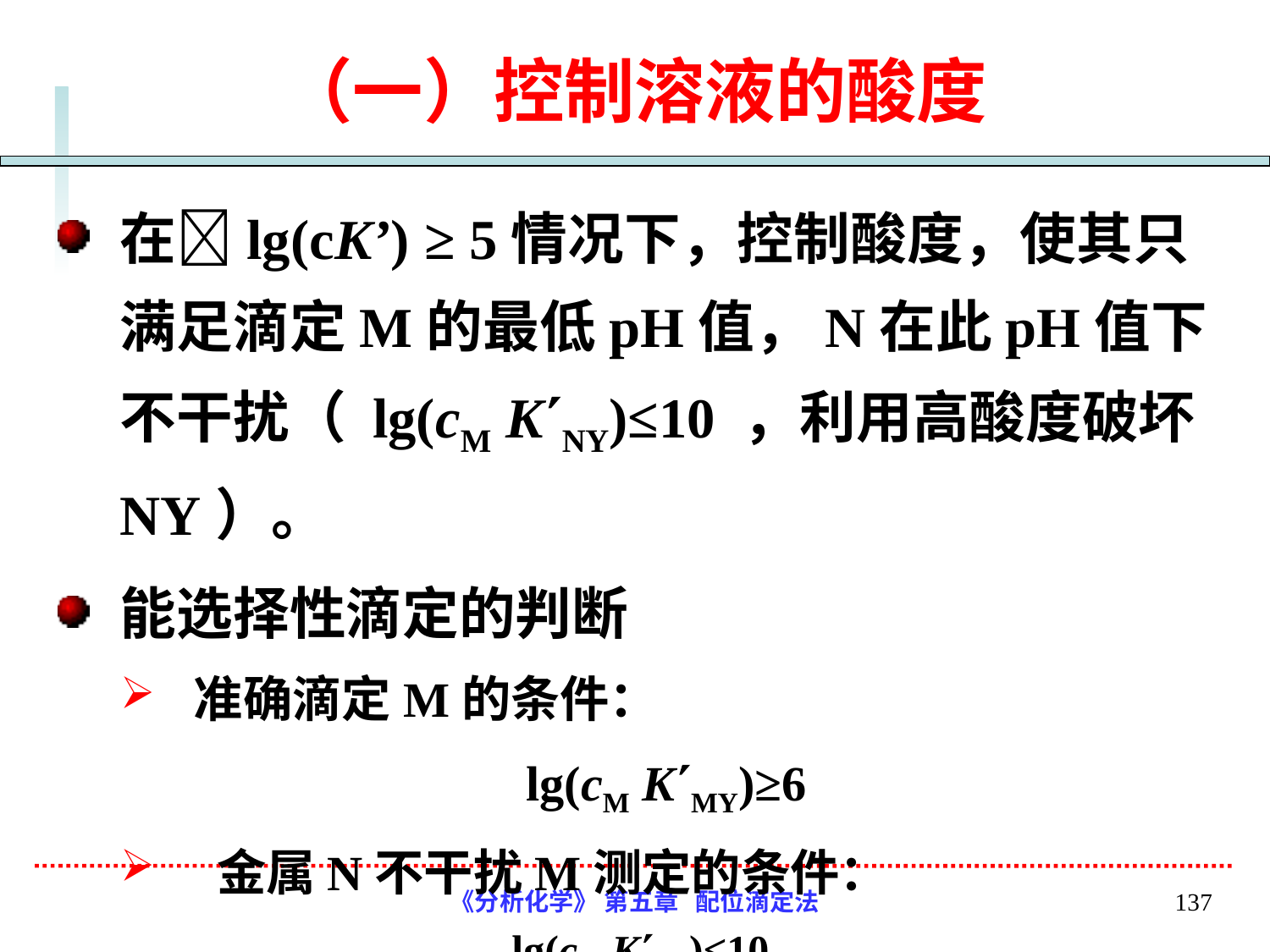

# （一）控制溶液的酸度
在Δlg(cK’) ≥ 5情况下，控制酸度，使其只满足滴定M的最低pH值，N在此pH值下不干扰（ lg(cM K′NY)≤10 ，利用高酸度破坏NY）。
能选择性滴定的判断
准确滴定M的条件：
lg(cM K′MY)≥6
 金属N不干扰M测定的条件：
 lg(cM K′NY)≤10
《分析化学》 第五章   配位滴定法
137